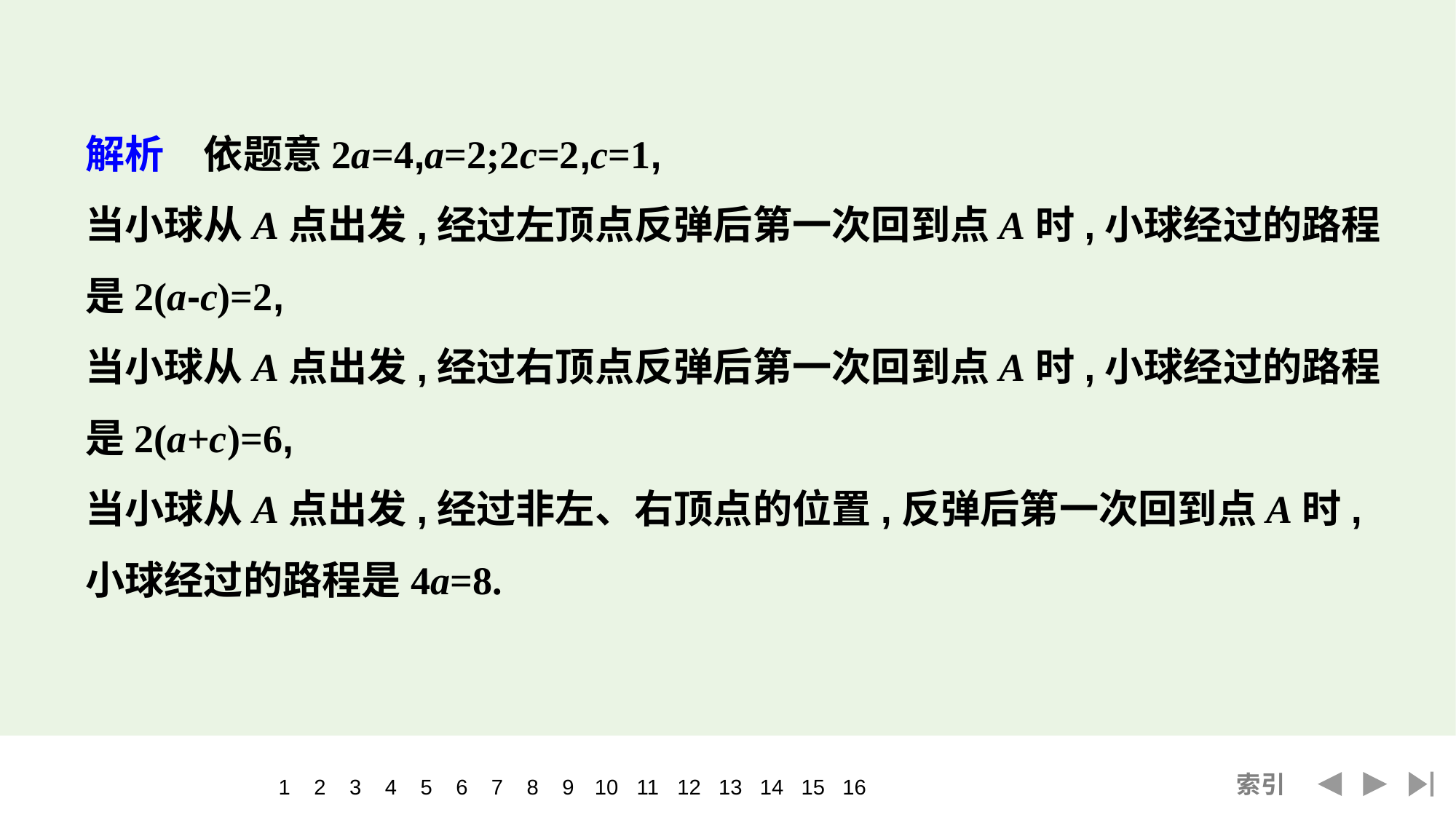

解析　依题意2a=4,a=2;2c=2,c=1,
	当小球从A点出发,经过左顶点反弹后第一次回到点A时,小球经过的路程是2(a-c)=2,
	当小球从A点出发,经过右顶点反弹后第一次回到点A时,小球经过的路程是2(a+c)=6,
	当小球从A点出发,经过非左、右顶点的位置,反弹后第一次回到点A时,小球经过的路程是4a=8.